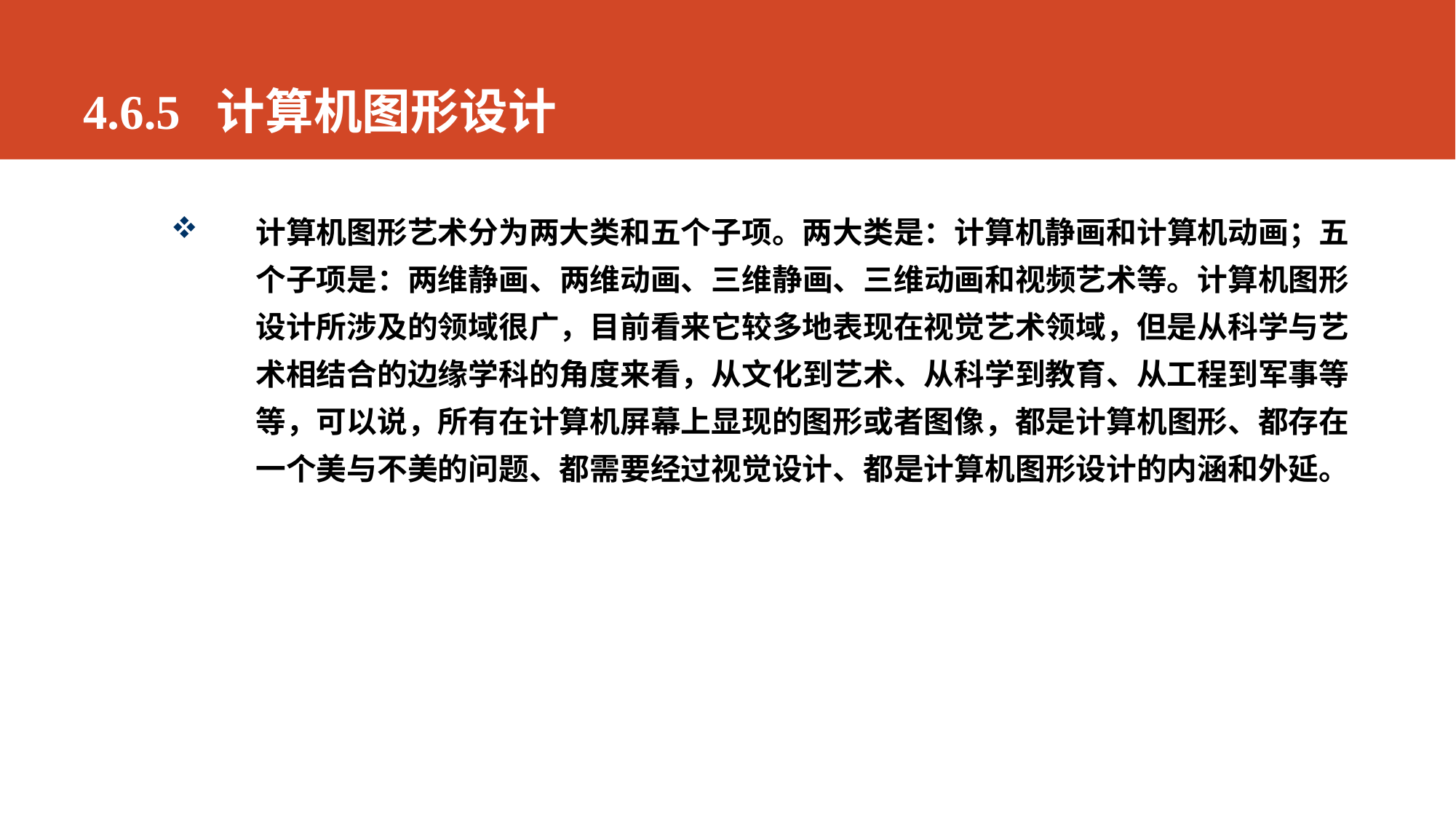

# 4.6.5  计算机图形设计
计算机图形艺术分为两大类和五个子项。两大类是：计算机静画和计算机动画；五个子项是：两维静画、两维动画、三维静画、三维动画和视频艺术等。计算机图形设计所涉及的领域很广，目前看来它较多地表现在视觉艺术领域，但是从科学与艺术相结合的边缘学科的角度来看，从文化到艺术、从科学到教育、从工程到军事等等，可以说，所有在计算机屏幕上显现的图形或者图像，都是计算机图形、都存在一个美与不美的问题、都需要经过视觉设计、都是计算机图形设计的内涵和外延。